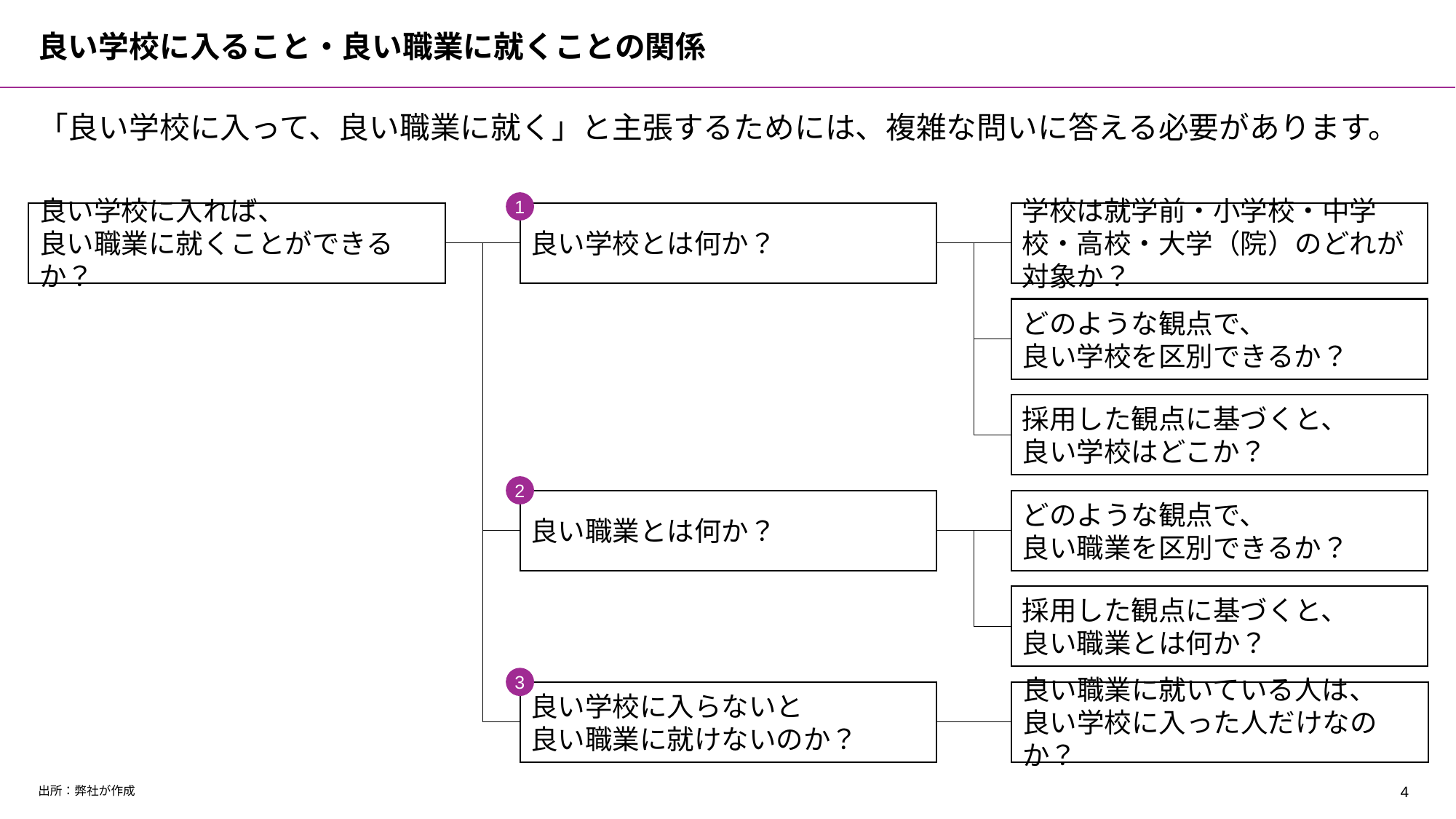

良い学校に入ること・良い職業に就くことの関係
「良い学校に入って、良い職業に就く」と主張するためには、複雑な問いに答える必要があります。
1
良い学校に入れば、
良い職業に就くことができるか？
良い学校とは何か？
学校は就学前・小学校・中学校・高校・大学（院）のどれが対象か？
どのような観点で、
良い学校を区別できるか？
採用した観点に基づくと、
良い学校はどこか？
2
良い職業とは何か？
どのような観点で、
良い職業を区別できるか？
採用した観点に基づくと、
良い職業とは何か？
3
良い学校に入らないと
良い職業に就けないのか？
良い職業に就いている人は、
良い学校に入った人だけなのか？
出所：弊社が作成
4